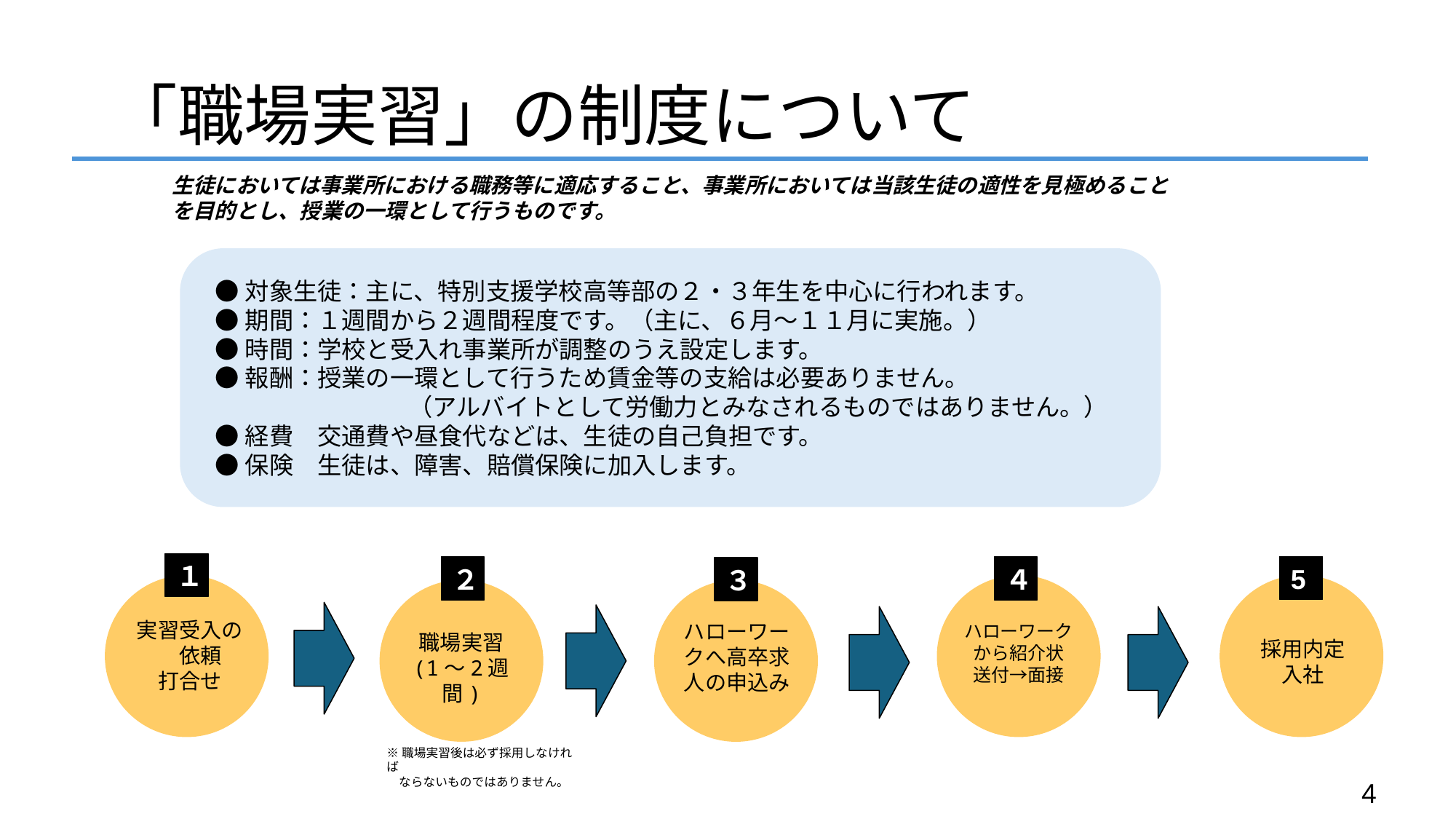

# 「職場実習」の制度について
生徒においては事業所における職務等に適応すること、事業所においては当該生徒の適性を見極めることを目的とし、授業の一環として行うものです。

●対象生徒：主に、特別支援学校高等部の２・３年生を中心に行われます。
●期間：１週間から２週間程度です。（主に、６月～１１月に実施。）
●時間：学校と受入れ事業所が調整のうえ設定します。
●報酬：授業の一環として行うため賃金等の支給は必要ありません。
　　　　　　　　（アルバイトとして労働力とみなされるものではありません。）
●経費　交通費や昼食代などは、生徒の自己負担です。
●保険　生徒は、障害、賠償保険に加入します。

１
5
２
４
３

実習受入の　依頼
打合せ
ハローワークへ高卒求人の申込み
ハローワークから紹介状
送付→面接
職場実習
(1～2週間)
採用内定
入社
※職場実習後は必ず採用しなければ
　ならないものではありません。
4